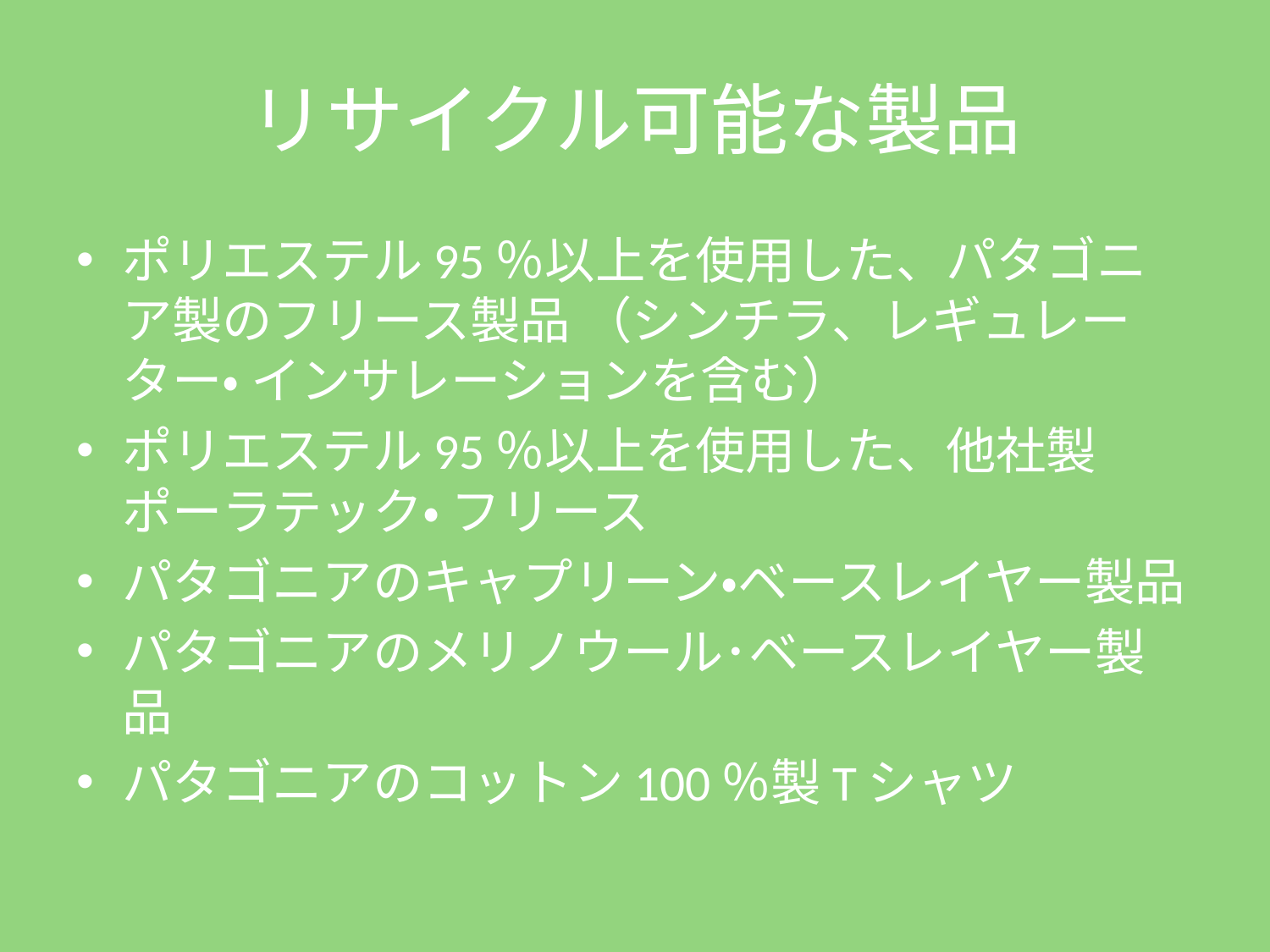

# リサイクル可能な製品
ポリエステル95％以上を使用した、パタゴニア製のフリース製品 （シンチラ、レギュレーター・ インサレーションを含む）
ポリエステル95％以上を使用した、他社製ポーラテック・ フリース
パタゴニアのキャプリーン・ベースレイヤー製品
パタゴニアのメリノウール･ベースレイヤー製品
パタゴニアのコットン100％製Tシャツ